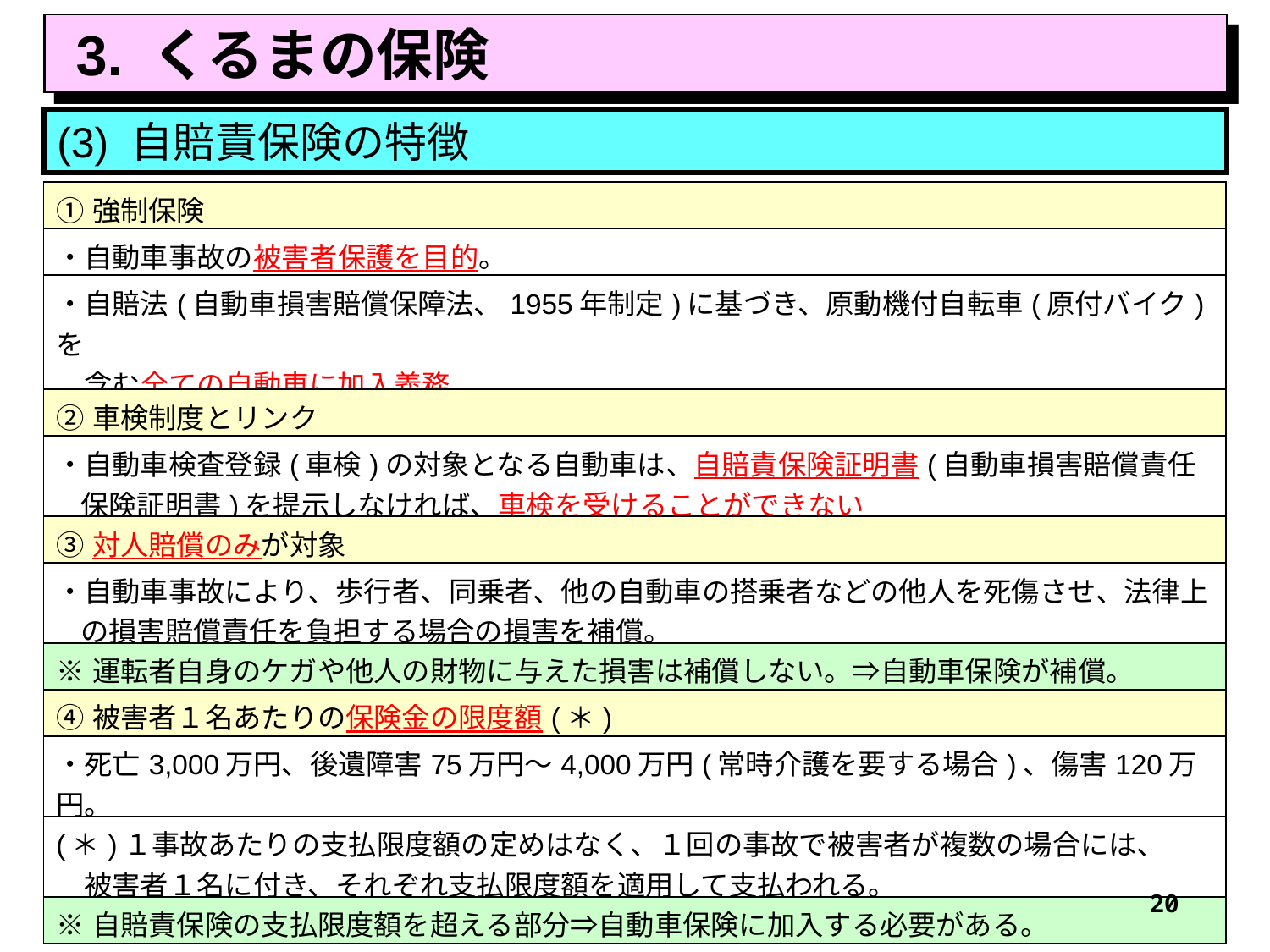

3. くるまの保険
(3) 自賠責保険の特徴
| ①強制保険 |
| --- |
| ・自動車事故の被害者保護を目的。 |
| ・自賠法(自動車損害賠償保障法、1955年制定)に基づき、原動機付自転車(原付バイク)を 　含む全ての自動車に加入義務。 |
| ②車検制度とリンク |
| ・自動車検査登録(車検)の対象となる自動車は、自賠責保険証明書(自動車損害賠償責任保険証明書)を提示しなければ、車検を受けることができない |
| ③対人賠償のみが対象 |
| ・自動車事故により、歩行者、同乗者、他の自動車の搭乗者などの他人を死傷させ、法律上の損害賠償責任を負担する場合の損害を補償。 |
| ※運転者自身のケガや他人の財物に与えた損害は補償しない。⇒自動車保険が補償。 |
| ④被害者１名あたりの保険金の限度額(＊) |
| ・死亡3,000万円、後遺障害75万円～4,000万円(常時介護を要する場合)、傷害120万円。 |
| (＊)１事故あたりの支払限度額の定めはなく、１回の事故で被害者が複数の場合には、 　被害者１名に付き、それぞれ支払限度額を適用して支払われる。 |
| ※自賠責保険の支払限度額を超える部分⇒自動車保険に加入する必要がある。 |
| ＊問題５の正解⇒２：間違い(運転者自身のケガの治療費は自賠責保険では補償されない。) |
20